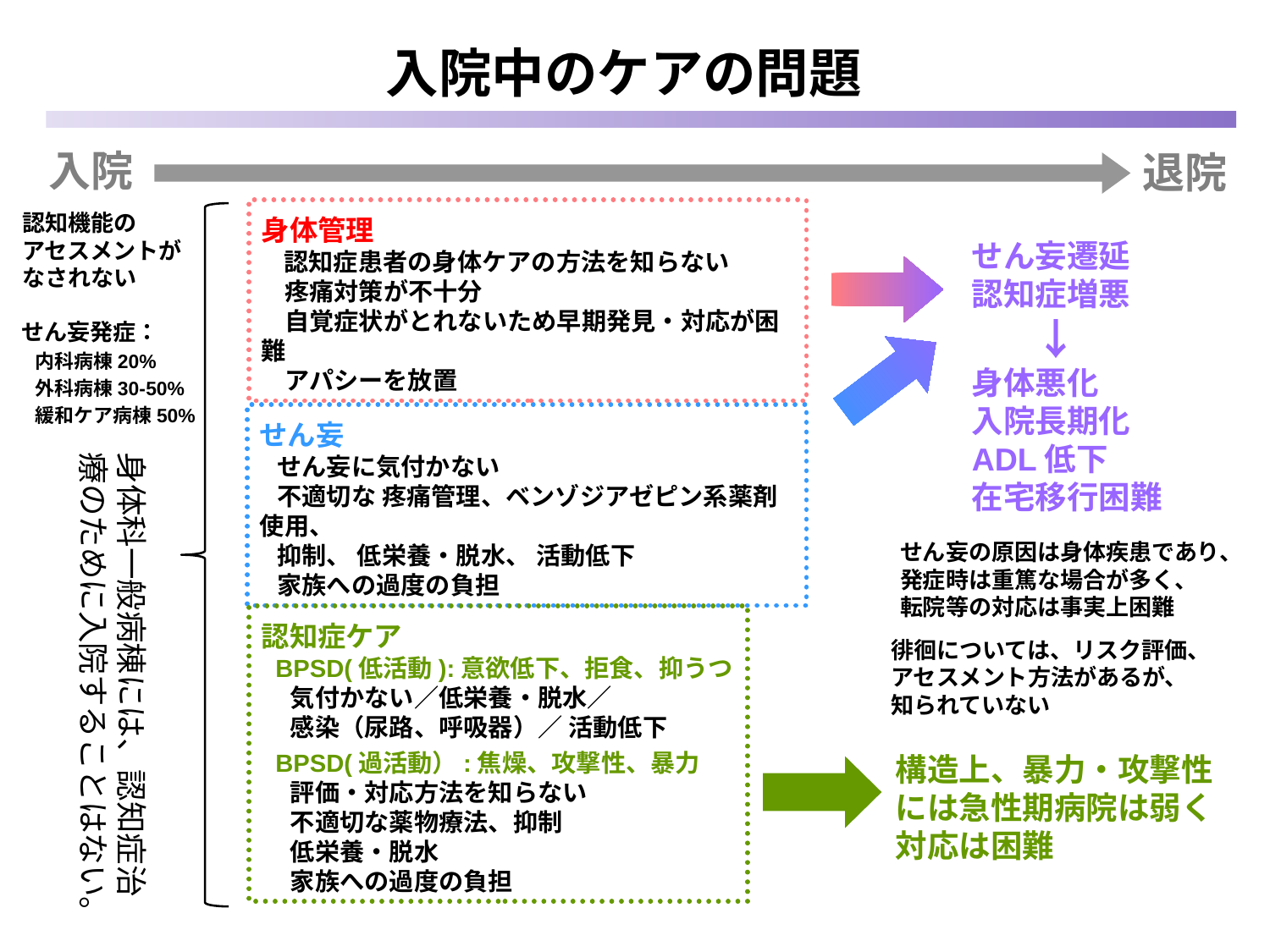

入院中のケアの問題

入院
退院

身体管理
   認知症患者の身体ケアの方法を知らない
   疼痛対策が不十分
   自覚症状がとれないため早期発見・対応が困難
   アパシーを放置
認知機能の
アセスメントが
なされない

せん妄遷延
認知症増悪
　　↓
身体悪化
入院長期化
ADL低下
在宅移行困難

せん妄発症：
  内科病棟20%
  外科病棟30-50%
  緩和ケア病棟50%

せん妄
  せん妄に気付かない
  不適切な 疼痛管理、ベンゾジアゼピン系薬剤使用、
  抑制、 低栄養・脱水、 活動低下
  家族への過度の負担
身体科一般病棟には、認知症治療のために入院することはない。
せん妄の原因は身体疾患であり、
発症時は重篤な場合が多く、
転院等の対応は事実上困難
認知症ケア
  BPSD(低活動):意欲低下、拒食、抑うつ
    気付かない／低栄養・脱水／
    感染（尿路、呼吸器）／ 活動低下
  BPSD(過活動）:焦燥、攻撃性、暴力
    評価・対応方法を知らない
    不適切な薬物療法、抑制
    低栄養・脱水
    家族への過度の負担
徘徊については、リスク評価、
アセスメント方法があるが、
知られていない
構造上、暴力・攻撃性
には急性期病院は弱く
対応は困難